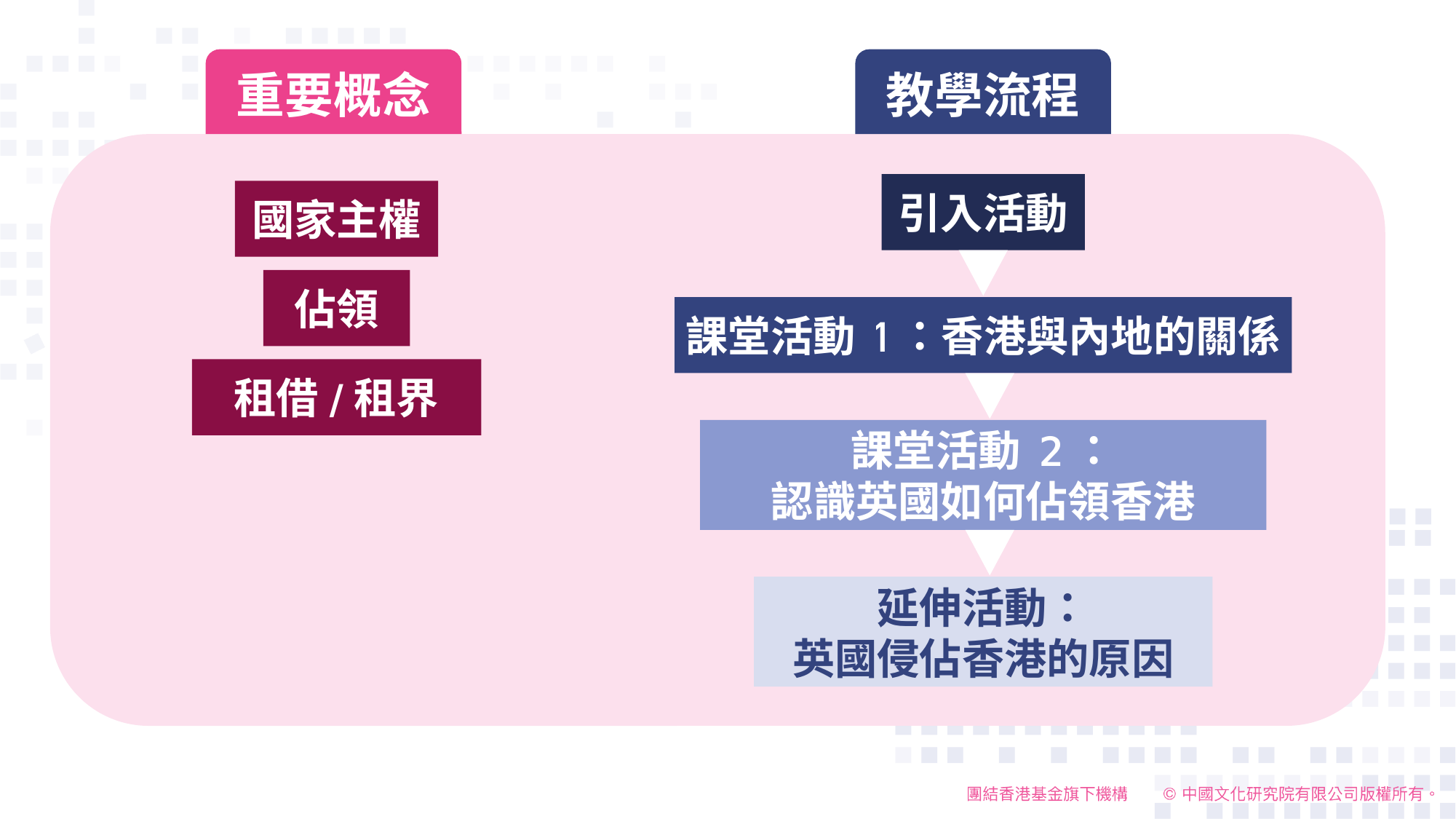

重要概念
教學流程

引入活動
國家主權

佔領
課堂活動 1：香港與內地的關係
租借/租界

課堂活動 2：
認識英國如何佔領香港

延伸活動：
英國侵佔香港的原因